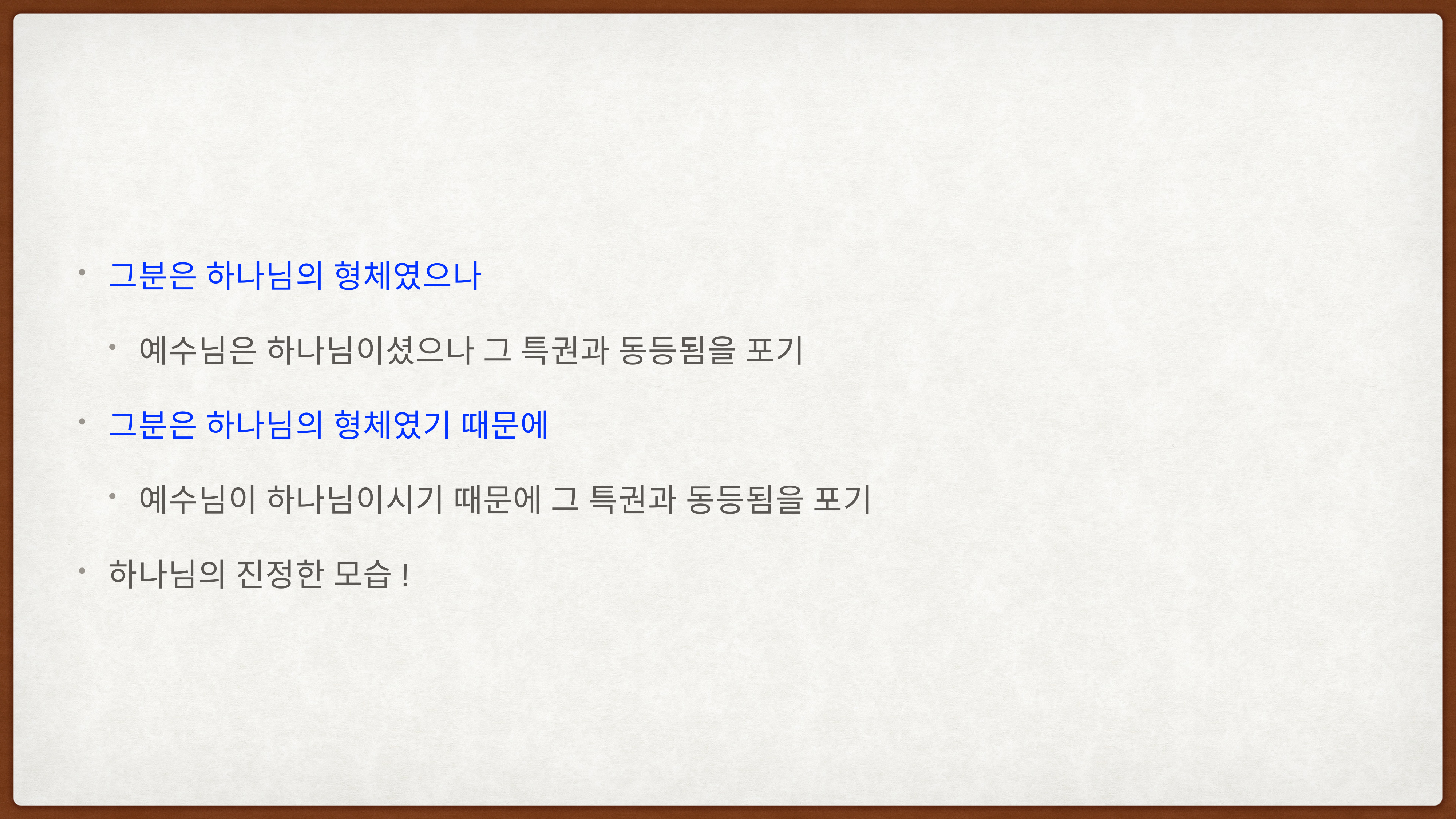

그분은 하나님의 형체였으나
예수님은 하나님이셨으나 그 특권과 동등됨을 포기
그분은 하나님의 형체였기 때문에
예수님이 하나님이시기 때문에 그 특권과 동등됨을 포기
하나님의 진정한 모습!